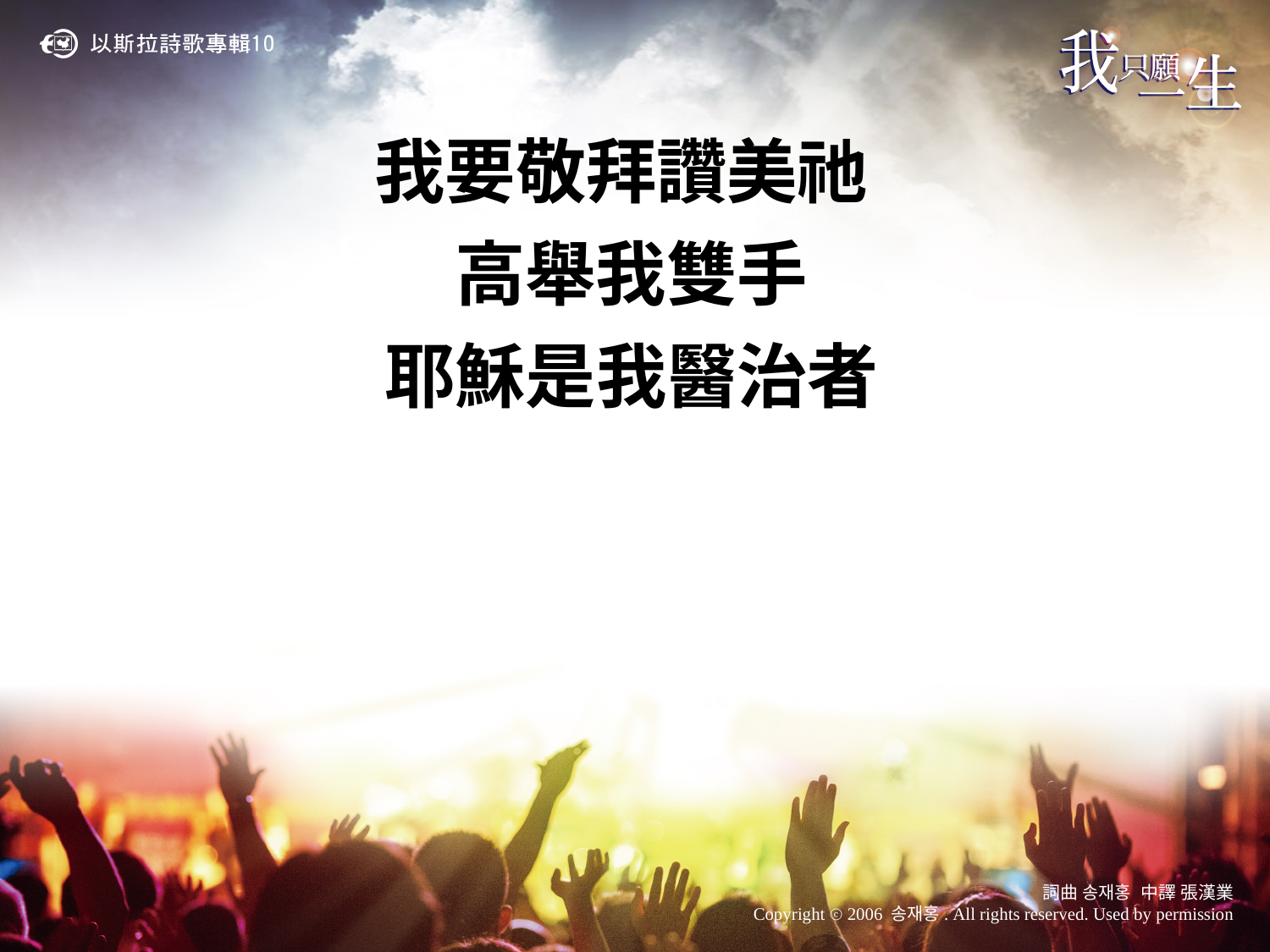

我要敬拜讚美祂
高舉我雙手
耶穌是我醫治者
詞曲 송재홍  中譯 張漢業
Copyright ⓒ 2006 송재홍. All rights reserved. Used by permission